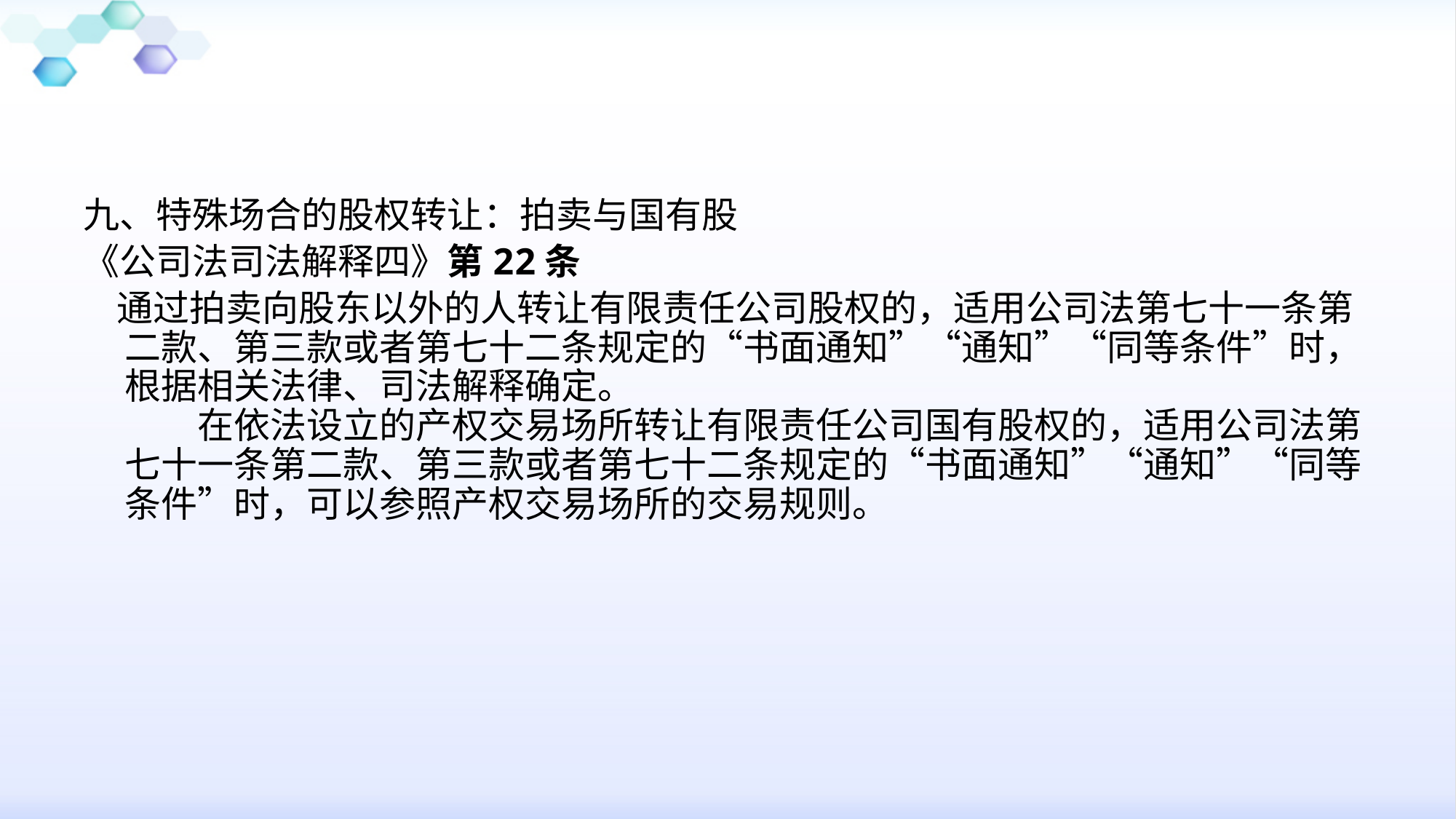

九、特殊场合的股权转让：拍卖与国有股
《公司法司法解释四》第22条
   通过拍卖向股东以外的人转让有限责任公司股权的，适用公司法第七十一条第二款、第三款或者第七十二条规定的“书面通知”“通知”“同等条件”时，根据相关法律、司法解释确定。
　　在依法设立的产权交易场所转让有限责任公司国有股权的，适用公司法第七十一条第二款、第三款或者第七十二条规定的“书面通知”“通知”“同等条件”时，可以参照产权交易场所的交易规则。